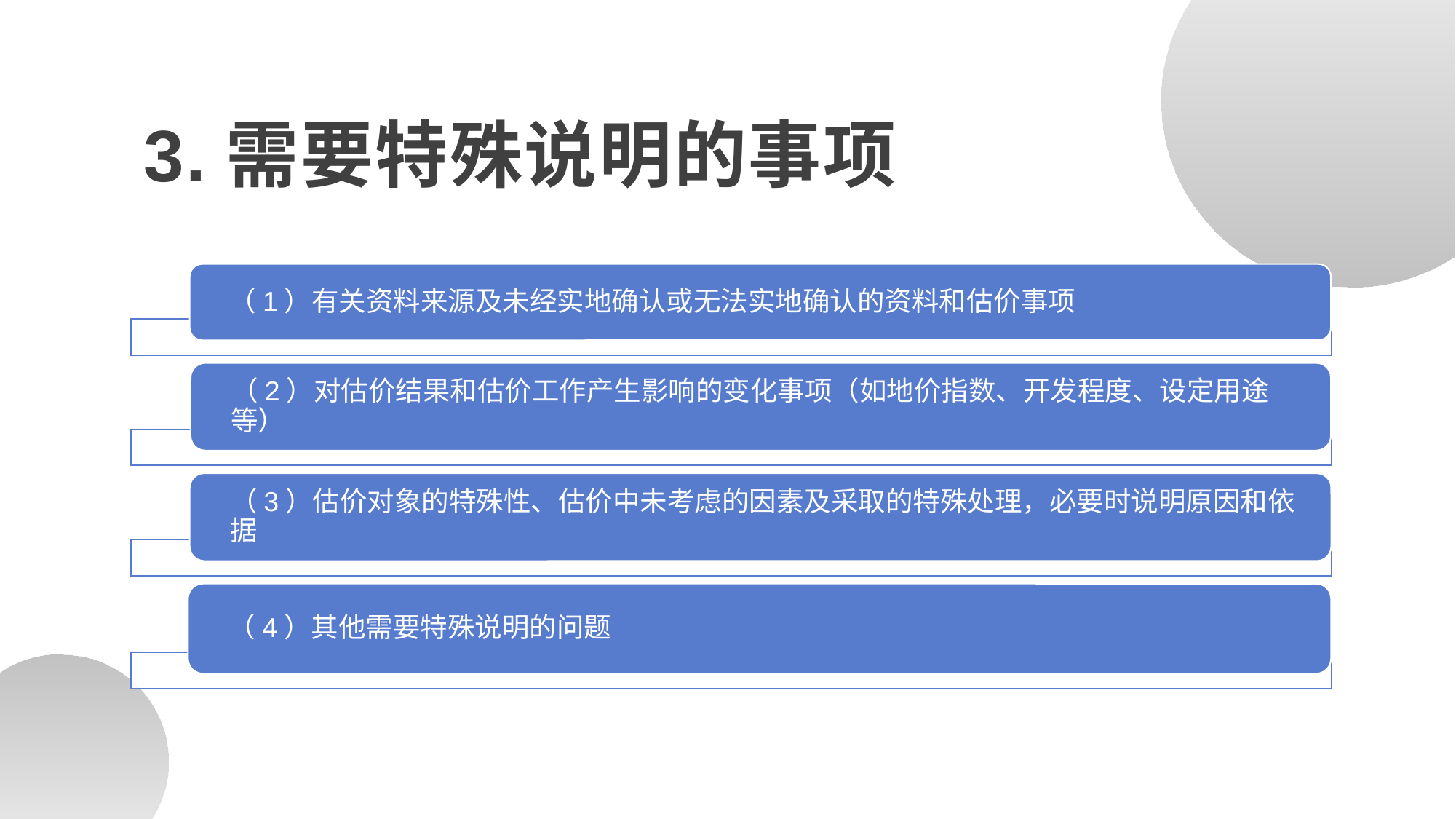

3.需要特殊说明的事项
（1）有关资料来源及未经实地确认或无法实地确认的资料和估价事项
（2）对估价结果和估价工作产生影响的变化事项（如地价指数、开发程度、设定用途等）
（3）估价对象的特殊性、估价中未考虑的因素及采取的特殊处理，必要时说明原因和依据
（4）其他需要特殊说明的问题